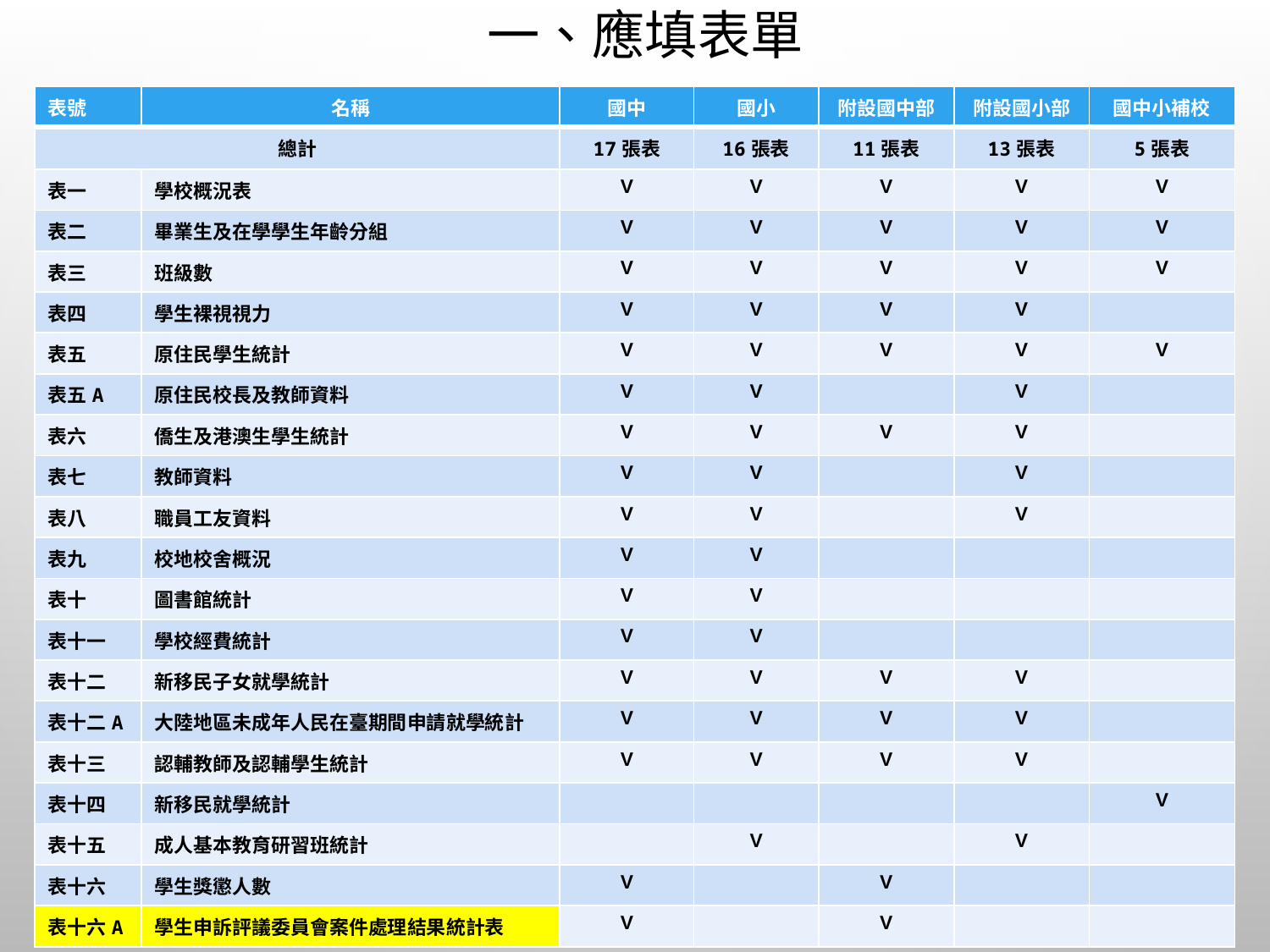

# 一、應填表單
| 表號 | 名稱 | 國中 | 國小 | 附設國中部 | 附設國小部 | 國中小補校 |
| --- | --- | --- | --- | --- | --- | --- |
| 總計 |  | 17張表 | 16張表 | 11張表 | 13張表 | 5張表 |
| 表一 | 學校概況表 | V | V | V | V | V |
| 表二 | 畢業生及在學學生年齡分組 | V | V | V | V | V |
| 表三 | 班級數 | V | V | V | V | V |
| 表四 | 學生裸視視力 | V | V | V | V |  |
| 表五 | 原住民學生統計 | V | V | V | V | V |
| 表五A | 原住民校長及教師資料 | V | V |  | V |  |
| 表六 | 僑生及港澳生學生統計 | V | V | V | V |  |
| 表七 | 教師資料 | V | V |  | V |  |
| 表八 | 職員工友資料 | V | V |  | V |  |
| 表九 | 校地校舍概況 | V | V |  |  |  |
| 表十 | 圖書館統計 | V | V |  |  |  |
| 表十一 | 學校經費統計 | V | V |  |  |  |
| 表十二 | 新移民子女就學統計 | V | V | V | V |  |
| 表十二A | 大陸地區未成年人民在臺期間申請就學統計 | V | V | V | V |  |
| 表十三 | 認輔教師及認輔學生統計 | V | V | V | V |  |
| 表十四 | 新移民就學統計 |  |  |  |  | V |
| 表十五 | 成人基本教育研習班統計 |  | V |  | V |  |
| 表十六 | 學生獎懲人數 | V |  | V |  |  |
| 表十六A | 學生申訴評議委員會案件處理結果統計表 | V |  | V |  |  |